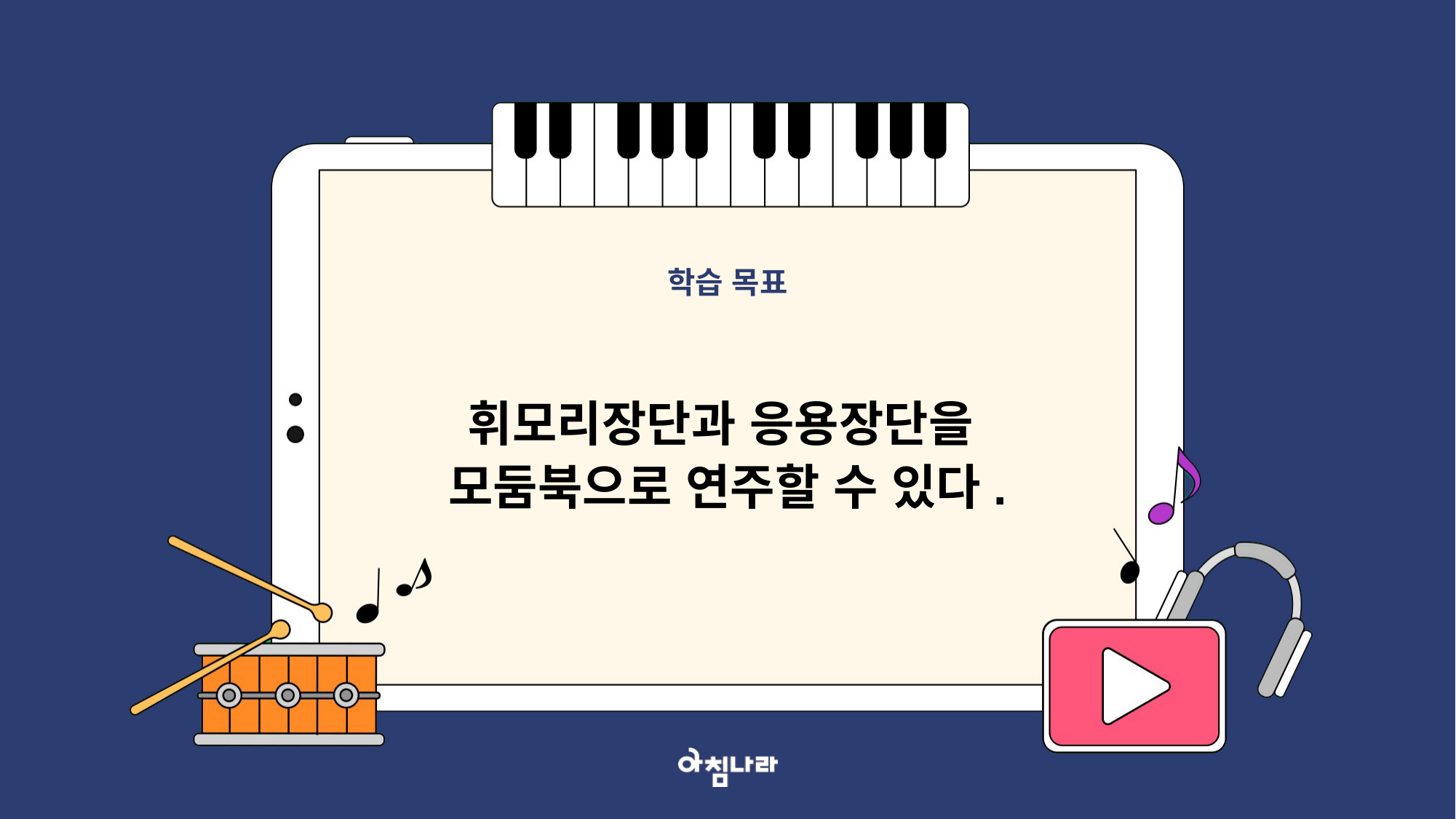

학습 목표
휘모리장단과 응용장단을
모둠북으로 연주할 수 있다.